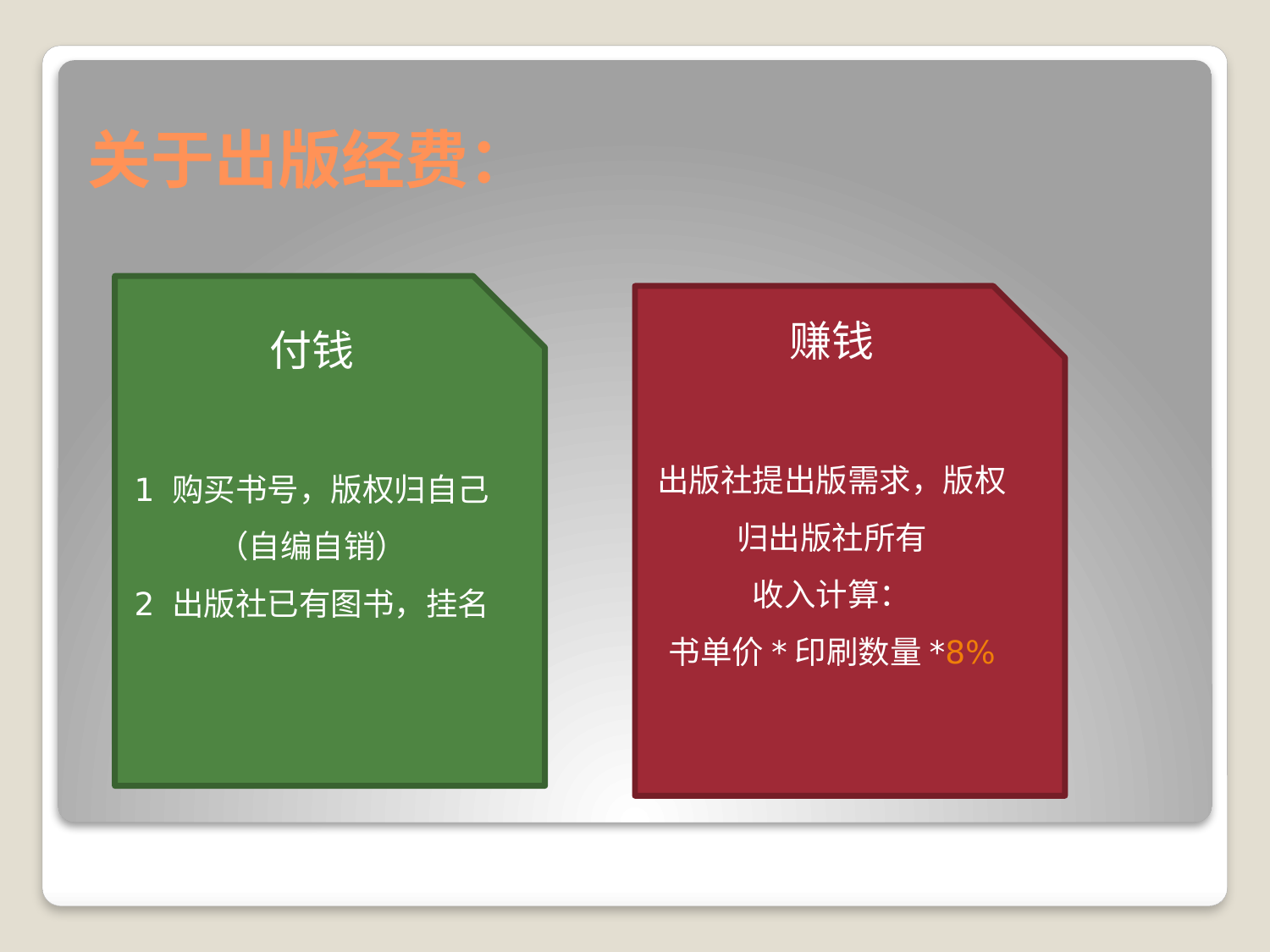

# 关于出版经费：

付钱

1 购买书号，版权归自己
（自编自销）
2 出版社已有图书，挂名

赚钱

出版社提出版需求，版权归出版社所有
收入计算：
书单价*印刷数量*8%